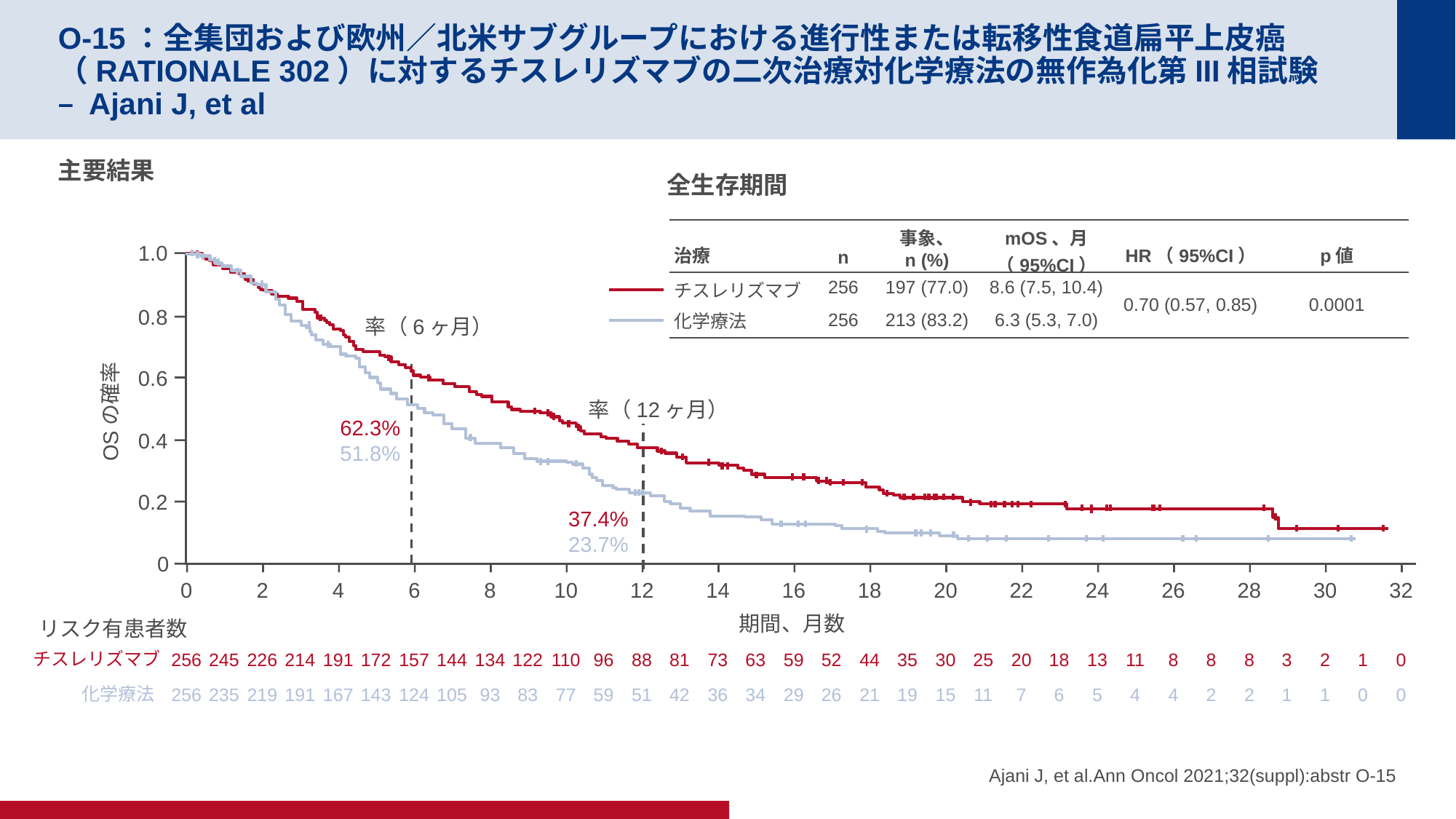

# O-15：全集団および欧州／北米サブグループにおける進行性または転移性食道扁平上皮癌（RATIONALE 302）に対するチスレリズマブの二次治療対化学療法の無作為化第III相試験 – Ajani J, et al
主要結果
全生存期間
| 治療 | n | 事象、 n (%) | mOS、月（95%CI） | HR（95%CI） | p値 |
| --- | --- | --- | --- | --- | --- |
| チスレリズマブ | 256 | 197 (77.0) | 8.6 (7.5, 10.4) | 0.70 (0.57, 0.85) | 0.0001 |
| 化学療法 | 256 | 213 (83.2) | 6.3 (5.3, 7.0) |  |  |
1.0

0.8

0.6

OSの確率
0.4

0.2

0

率（6ヶ月）
率（12ヶ月）
62.3%
51.8%
37.4%
23.7%

0
2
4
6
8
10
12
14
16
18
20
22
24
26
28
30
32
期間、月数
リスク有患者数
チスレリズマブ
256
226
191
157
134
110
88
73
59
44
30
20
13
8
8
2
0
245
214
172
144
122
96
81
63
52
35
25
18
11
8
3
1

256
219
167
124
93
77
51
36
29
21
15
7
5
4
2
1
0
235
191
143
105
83
59
42
34
26
19
11
6
4
2
1
0

化学療法
Ajani J, et al.Ann Oncol 2021;32(suppl):abstr O-15